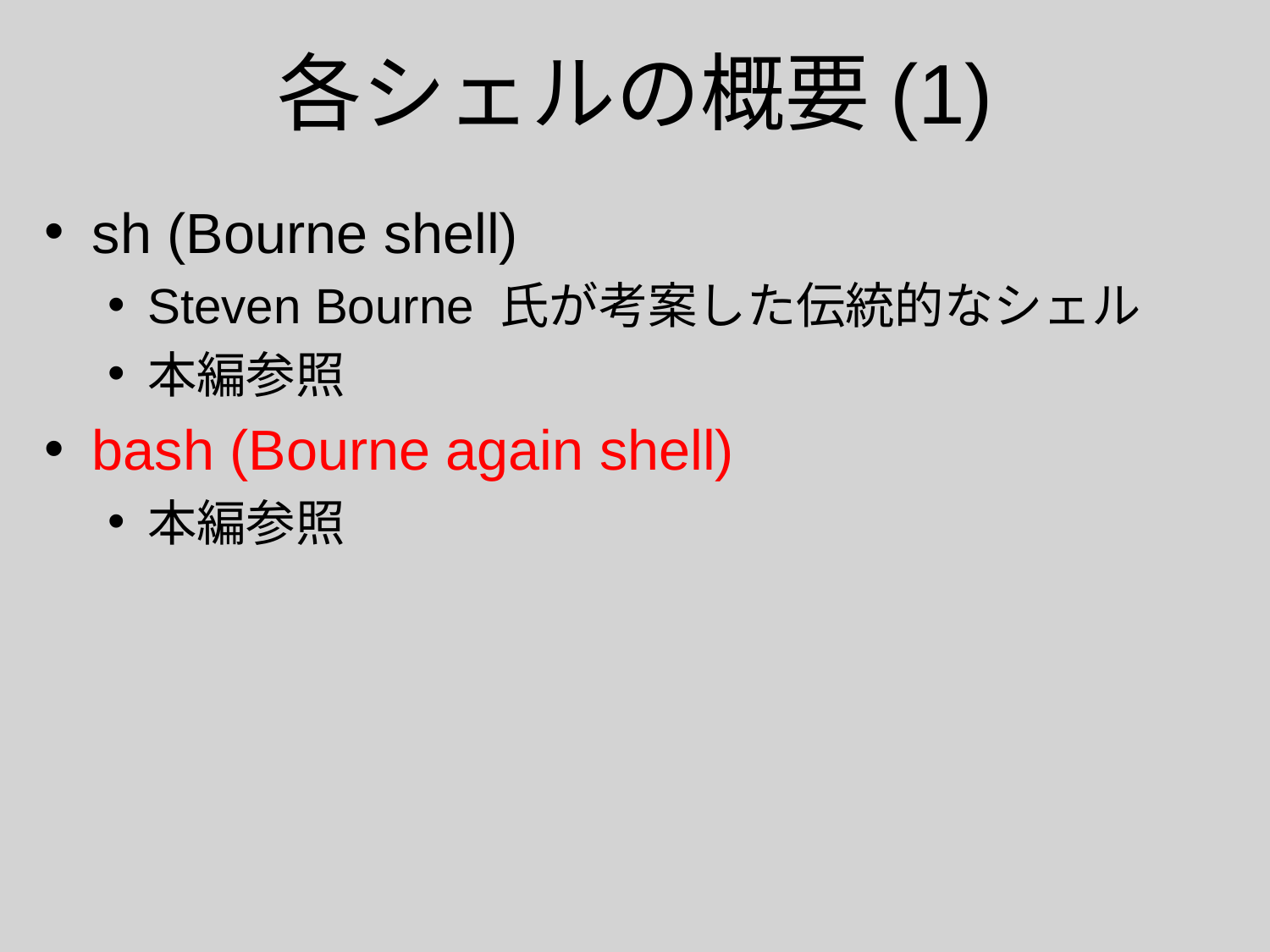

# 各シェルの概要(1)
sh (Bourne shell)
Steven Bourne 氏が考案した伝統的なシェル
本編参照
bash (Bourne again shell)
本編参照